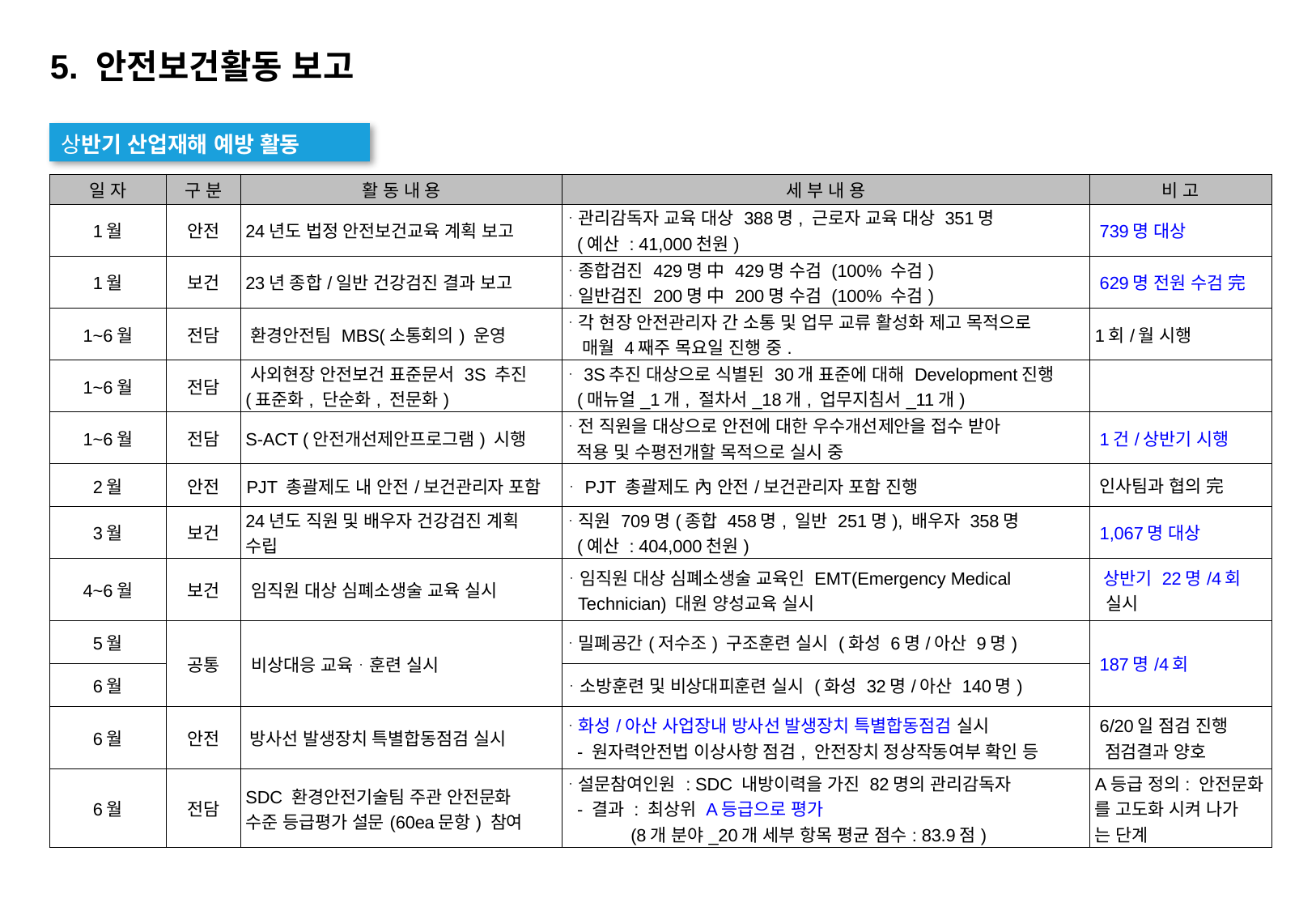

5. 안전보건활동 보고
상반기 산업재해 예방 활동
| 일 자 | 구 분 | 활 동 내 용 | 세 부 내 용 | 비 고 |
| --- | --- | --- | --- | --- |
| 1월 | 안전 | 24년도 법정 안전보건교육 계획 보고 | ᆞ관리감독자 교육 대상 388명, 근로자 교육 대상 351명 (예산 : 41,000천원) | 739명 대상 |
| 1월 | 보건 | 23년 종합/일반 건강검진 결과 보고 | ᆞ종합검진 429명 中 429명 수검 (100% 수검) ᆞ일반검진 200명 中 200명 수검 (100% 수검) | 629명 전원 수검 完 |
| 1~6월 | 전담 | 환경안전팀 MBS(소통회의) 운영 | ᆞ각 현장 안전관리자 간 소통 및 업무 교류 활성화 제고 목적으로 매월 4째주 목요일 진행 중. | 1회/월 시행 |
| 1~6월 | 전담 | 사외현장 안전보건 표준문서 3S 추진 (표준화, 단순화, 전문화) | ᆞ3S추진 대상으로 식별된 30개 표준에 대해 Development진행 (매뉴얼\_1개, 절차서\_18개, 업무지침서\_11개) |  |
| 1~6월 | 전담 | S-ACT (안전개선제안프로그램) 시행 | ᆞ전 직원을 대상으로 안전에 대한 우수개선제안을 접수 받아 적용 및 수평전개할 목적으로 실시 중 | 1건/상반기 시행 |
| 2월 | 안전 | PJT 총괄제도 내 안전/보건관리자 포함 | ᆞPJT 총괄제도 內 안전/보건관리자 포함 진행 | 인사팀과 협의 完 |
| 3월 | 보건 | 24년도 직원 및 배우자 건강검진 계획 수립 | ᆞ직원 709명(종합 458명, 일반 251명), 배우자 358명 (예산 : 404,000천원) | 1,067명 대상 |
| 4~6월 | 보건 | 임직원 대상 심폐소생술 교육 실시 | ᆞ임직원 대상 심폐소생술 교육인 EMT(Emergency Medical Technician) 대원 양성교육 실시 | 상반기 22명/4회 실시 |
| 5월 | 공통 | 비상대응 교육ᆞ훈련 실시 | ᆞ밀폐공간(저수조) 구조훈련 실시 (화성 6명/아산 9명) | 187명/4회 |
| 6월 |  |  | ᆞ소방훈련 및 비상대피훈련 실시 (화성 32명/아산 140명) |  |
| 6월 | 안전 | 방사선 발생장치 특별합동점검 실시 | ᆞ화성/아산 사업장내 방사선 발생장치 특별합동점검 실시 - 원자력안전법 이상사항 점검, 안전장치 정상작동여부 확인 등 | 6/20일 점검 진행 점검결과 양호 |
| 6월 | 전담 | SDC 환경안전기술팀 주관 안전문화 수준 등급평가 설문(60ea문항) 참여 | ᆞ설문참여인원 : SDC 내방이력을 가진 82명의 관리감독자 - 결과 : 최상위 A등급으로 평가 (8개 분야\_20개 세부 항목 평균 점수: 83.9점) | A등급 정의: 안전문화 를 고도화 시켜 나가 는 단계 |